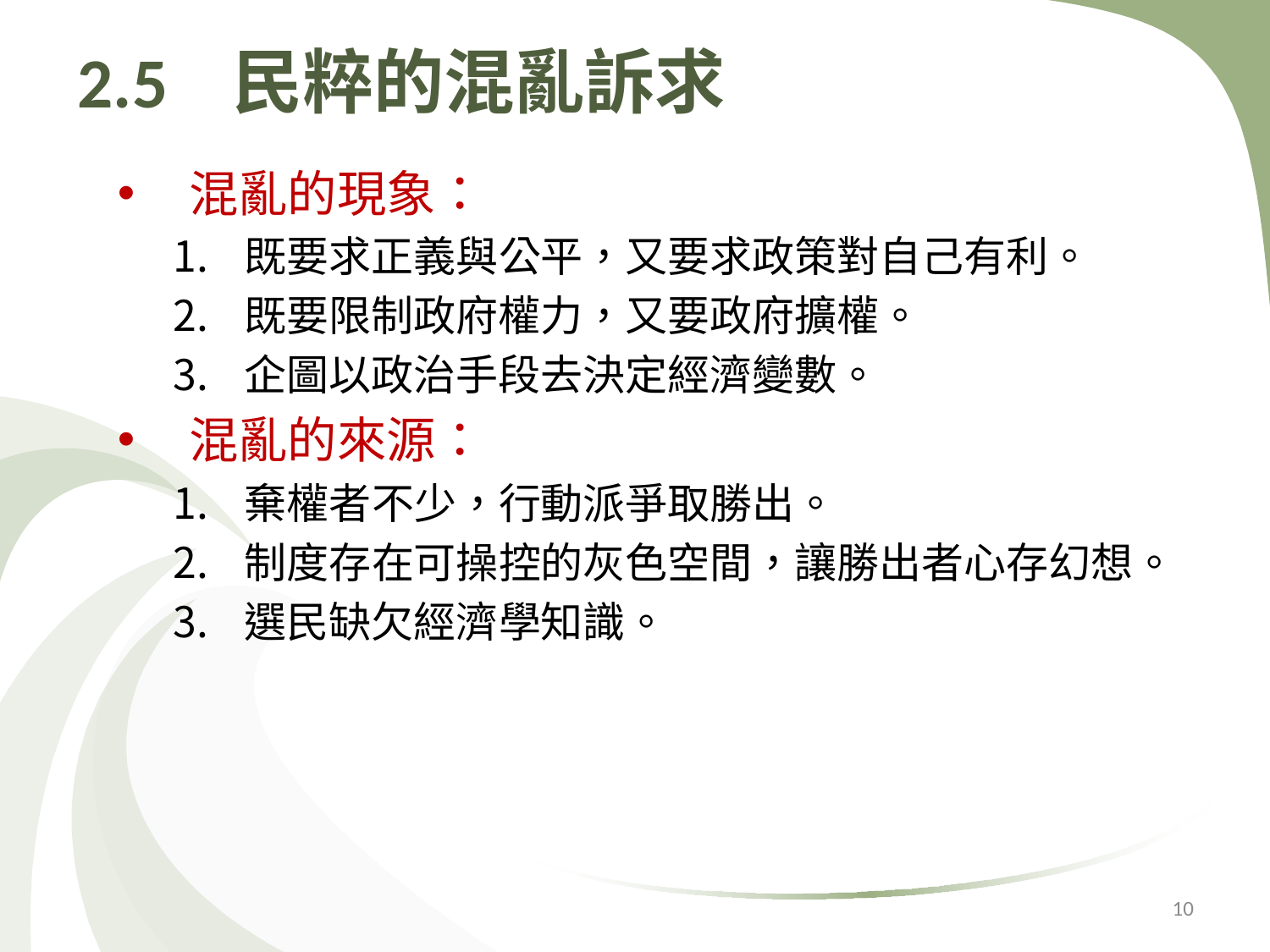

# 2.5   民粹的混亂訴求
混亂的現象：
既要求正義與公平，又要求政策對自己有利。
既要限制政府權力，又要政府擴權。
企圖以政治手段去決定經濟變數。
混亂的來源：
棄權者不少，行動派爭取勝出。
制度存在可操控的灰色空間，讓勝出者心存幻想。
選民缺欠經濟學知識。
10